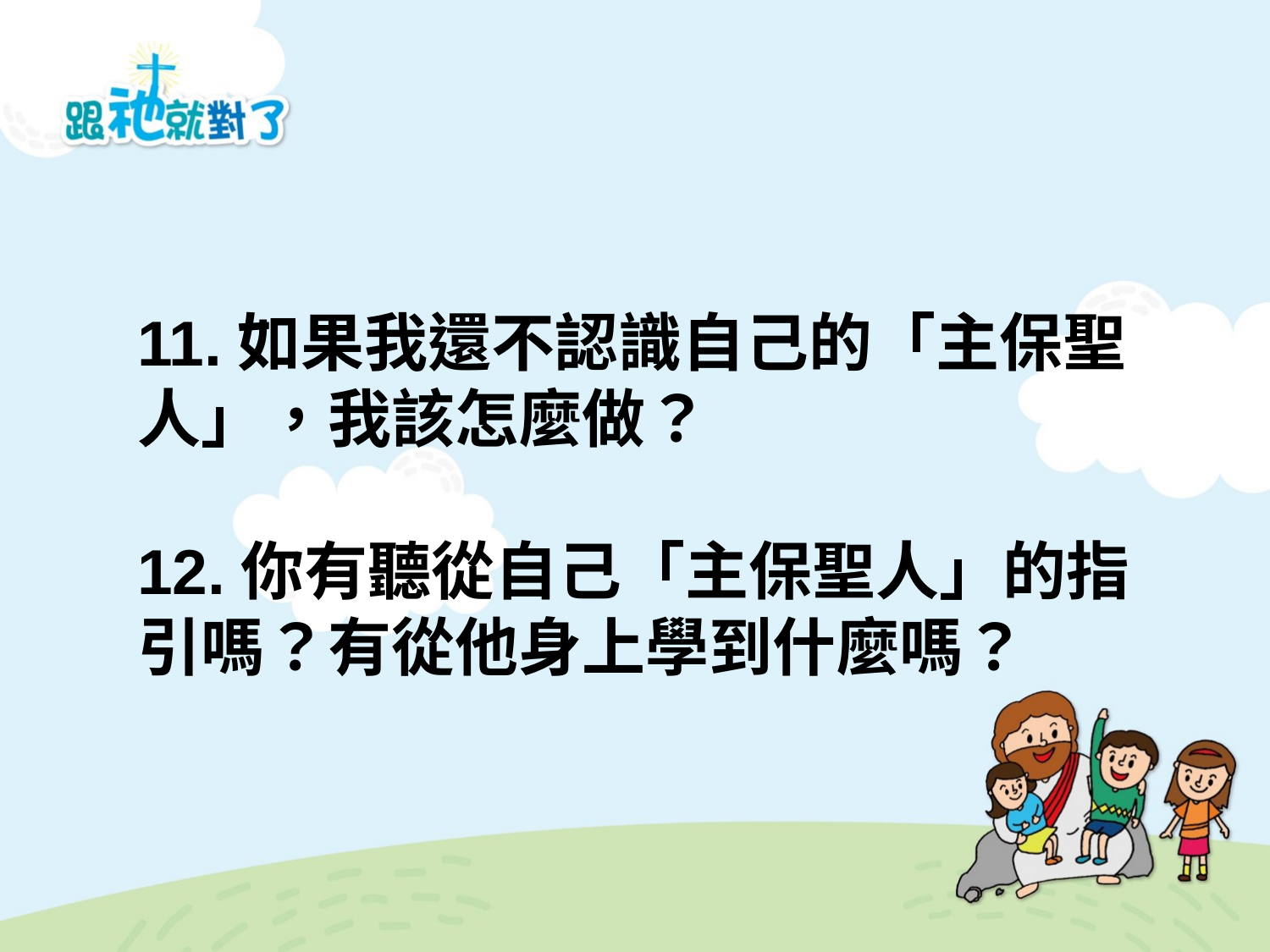

11.如果我還不認識自己的「主保聖人」，我該怎麼做？

12.你有聽從自己「主保聖人」的指引嗎？有從他身上學到什麼嗎？